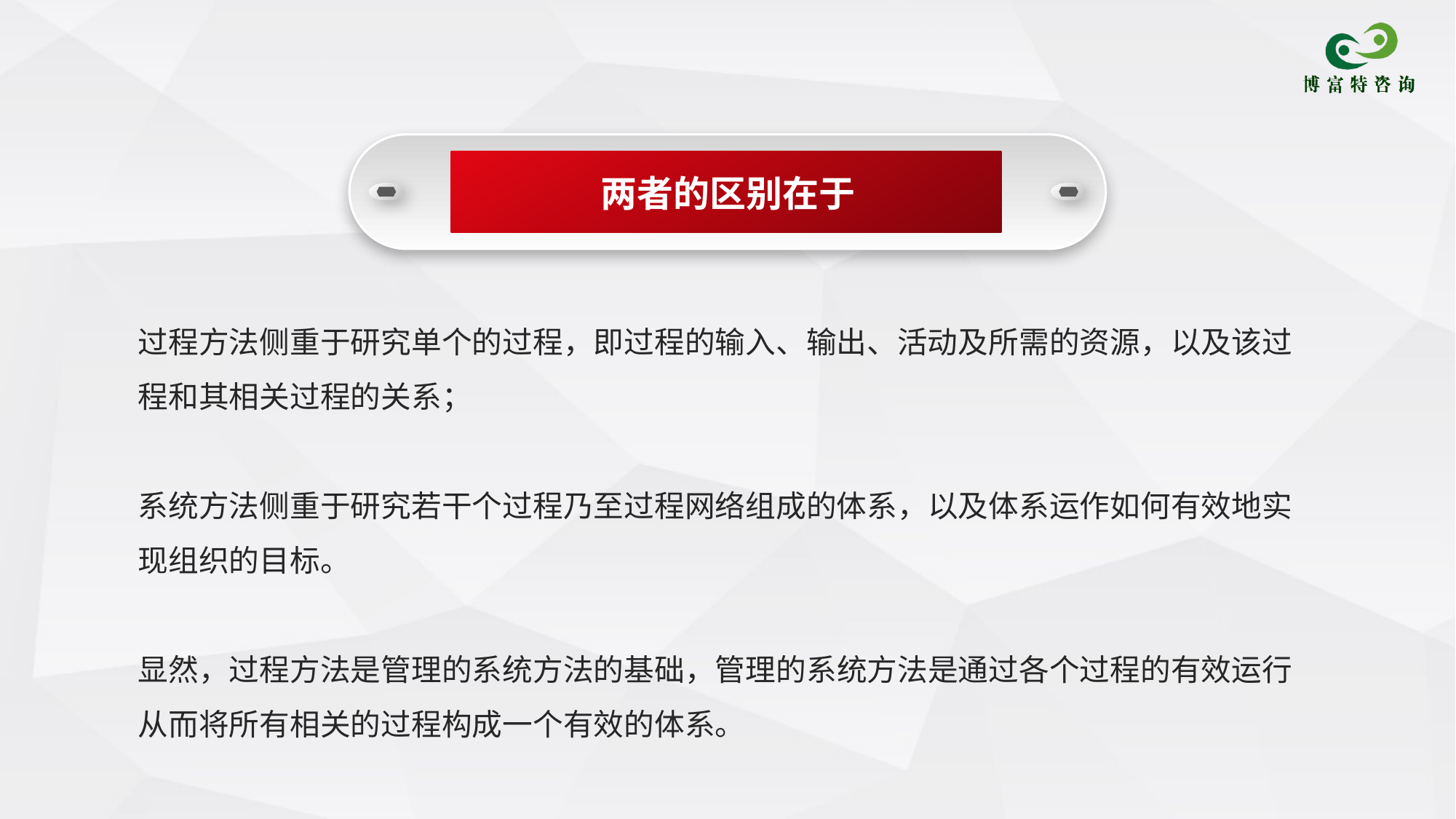

两者的区别在于
过程方法侧重于研究单个的过程，即过程的输入、输出、活动及所需的资源，以及该过程和其相关过程的关系；

系统方法侧重于研究若干个过程乃至过程网络组成的体系，以及体系运作如何有效地实现组织的目标。

显然，过程方法是管理的系统方法的基础，管理的系统方法是通过各个过程的有效运行从而将所有相关的过程构成一个有效的体系。